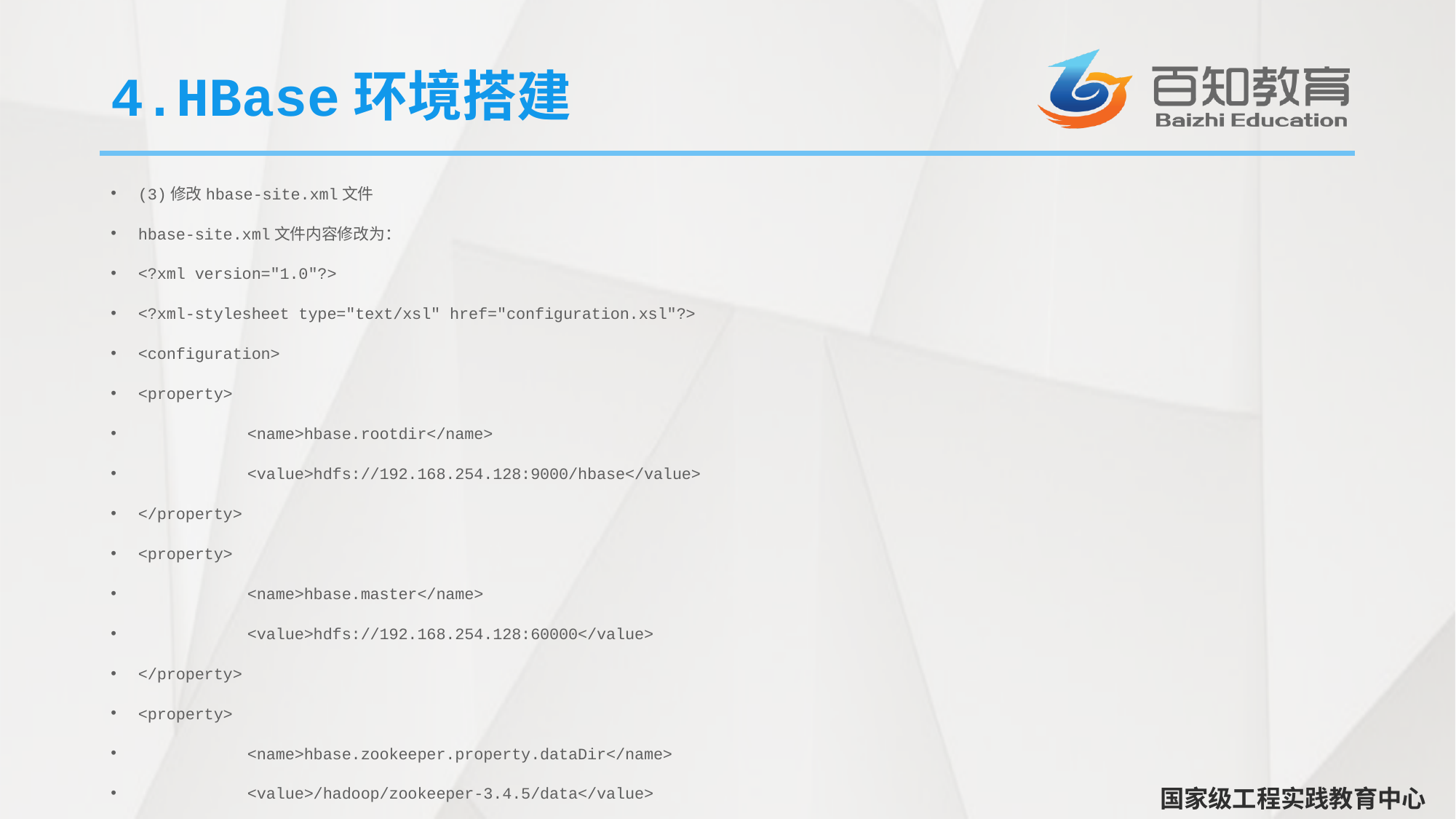

# 4.HBase环境搭建
(3)修改hbase-site.xml文件
hbase-site.xml文件内容修改为：
<?xml version="1.0"?>
<?xml-stylesheet type="text/xsl" href="configuration.xsl"?>
<configuration>
<property>
	<name>hbase.rootdir</name>
	<value>hdfs://192.168.254.128:9000/hbase</value>
</property>
<property>
	<name>hbase.master</name>
	<value>hdfs://192.168.254.128:60000</value>
</property>
<property>
	<name>hbase.zookeeper.property.dataDir</name>
	<value>/hadoop/zookeeper-3.4.5/data</value>
</property>